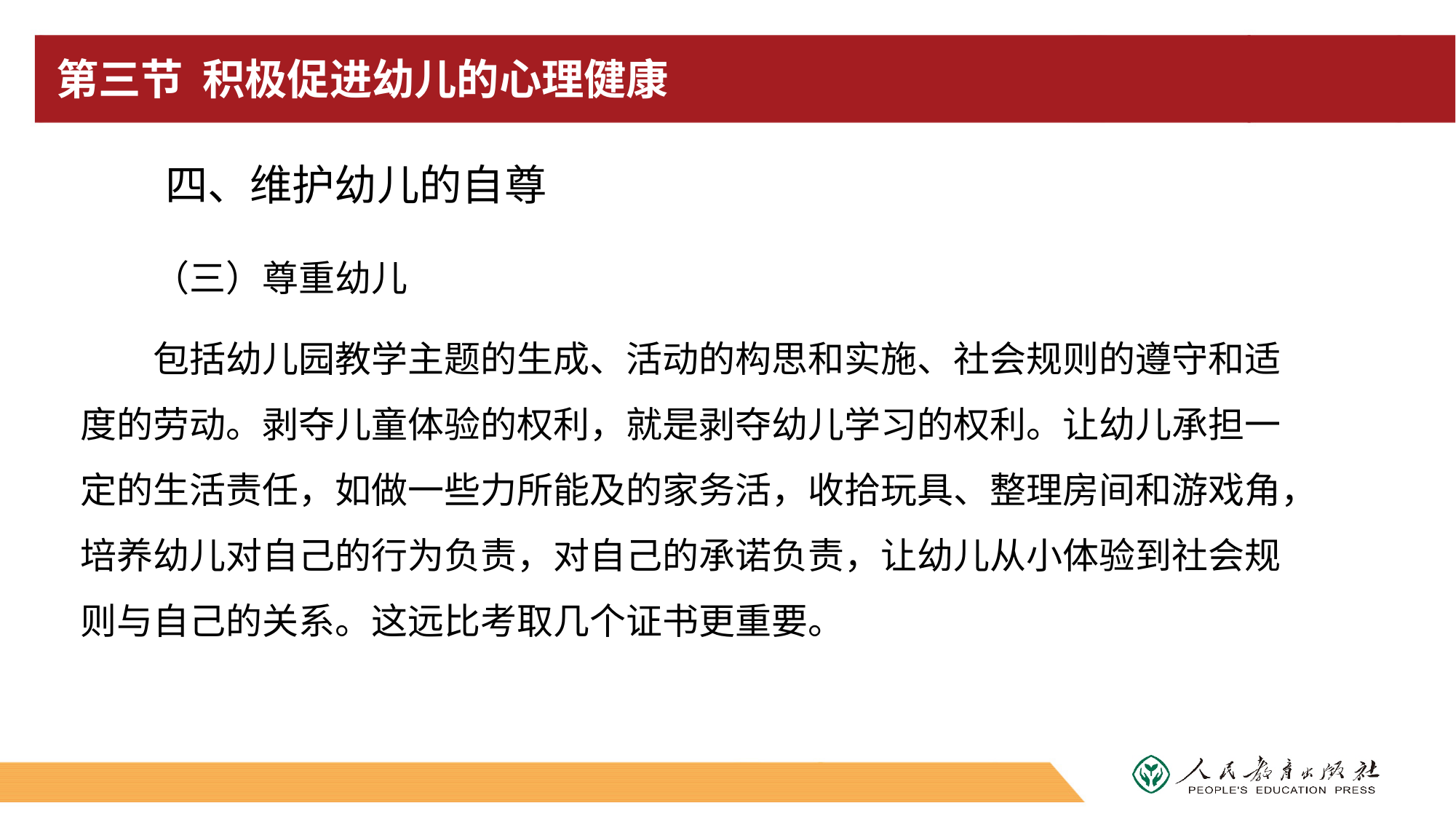

# 第三节  积极促进幼儿的心理健康
四、维护幼儿的自尊
（三）尊重幼儿
包括幼儿园教学主题的生成、活动的构思和实施、社会规则的遵守和适度的劳动。剥夺儿童体验的权利，就是剥夺幼儿学习的权利。让幼儿承担一定的生活责任，如做一些力所能及的家务活，收拾玩具、整理房间和游戏角，培养幼儿对自己的行为负责，对自己的承诺负责，让幼儿从小体验到社会规则与自己的关系。这远比考取几个证书更重要。